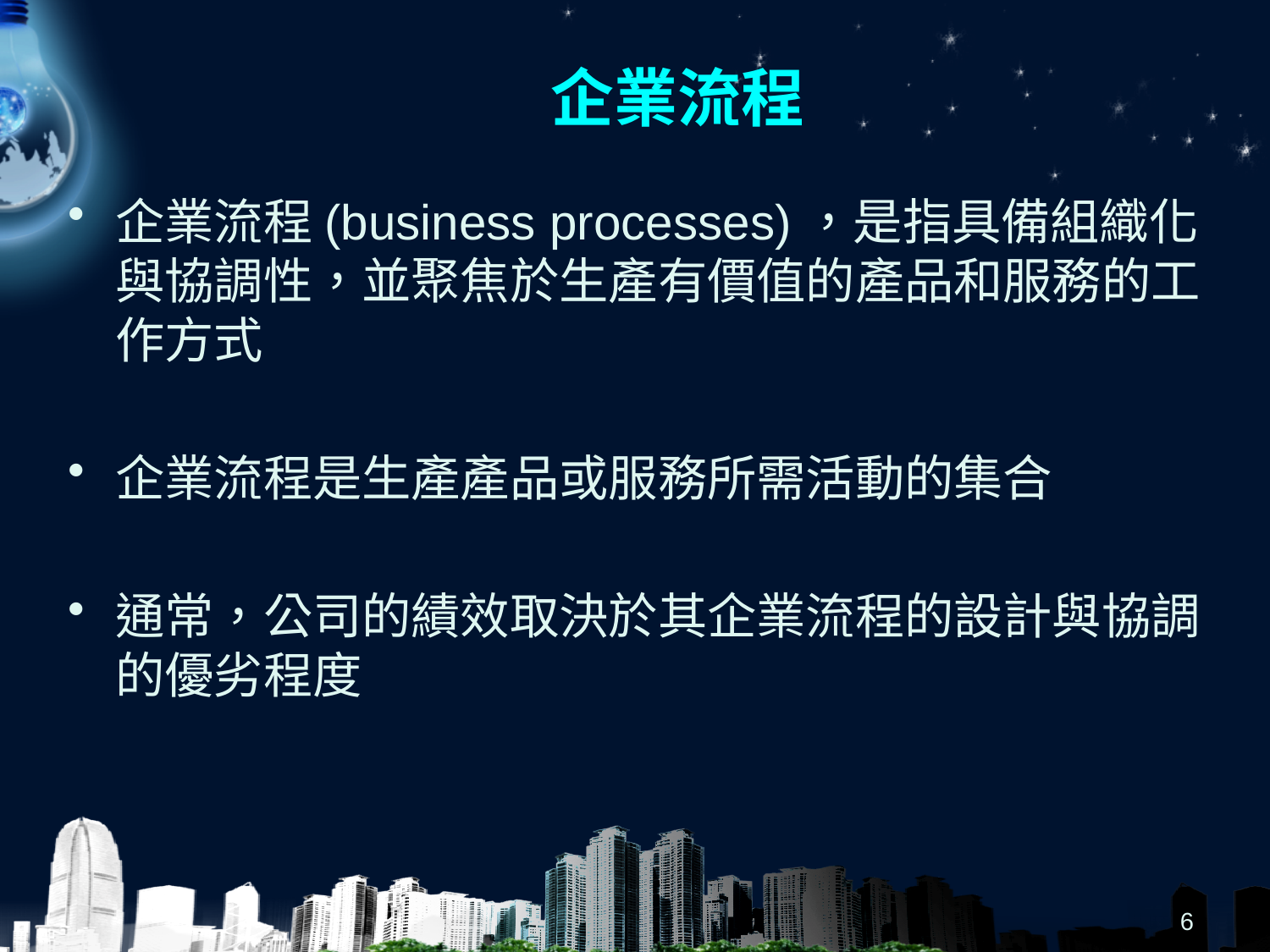

# 企業流程
企業流程(business processes)，是指具備組織化與協調性，並聚焦於生產有價值的產品和服務的工作方式

企業流程是生產產品或服務所需活動的集合

通常，公司的績效取決於其企業流程的設計與協調的優劣程度
6